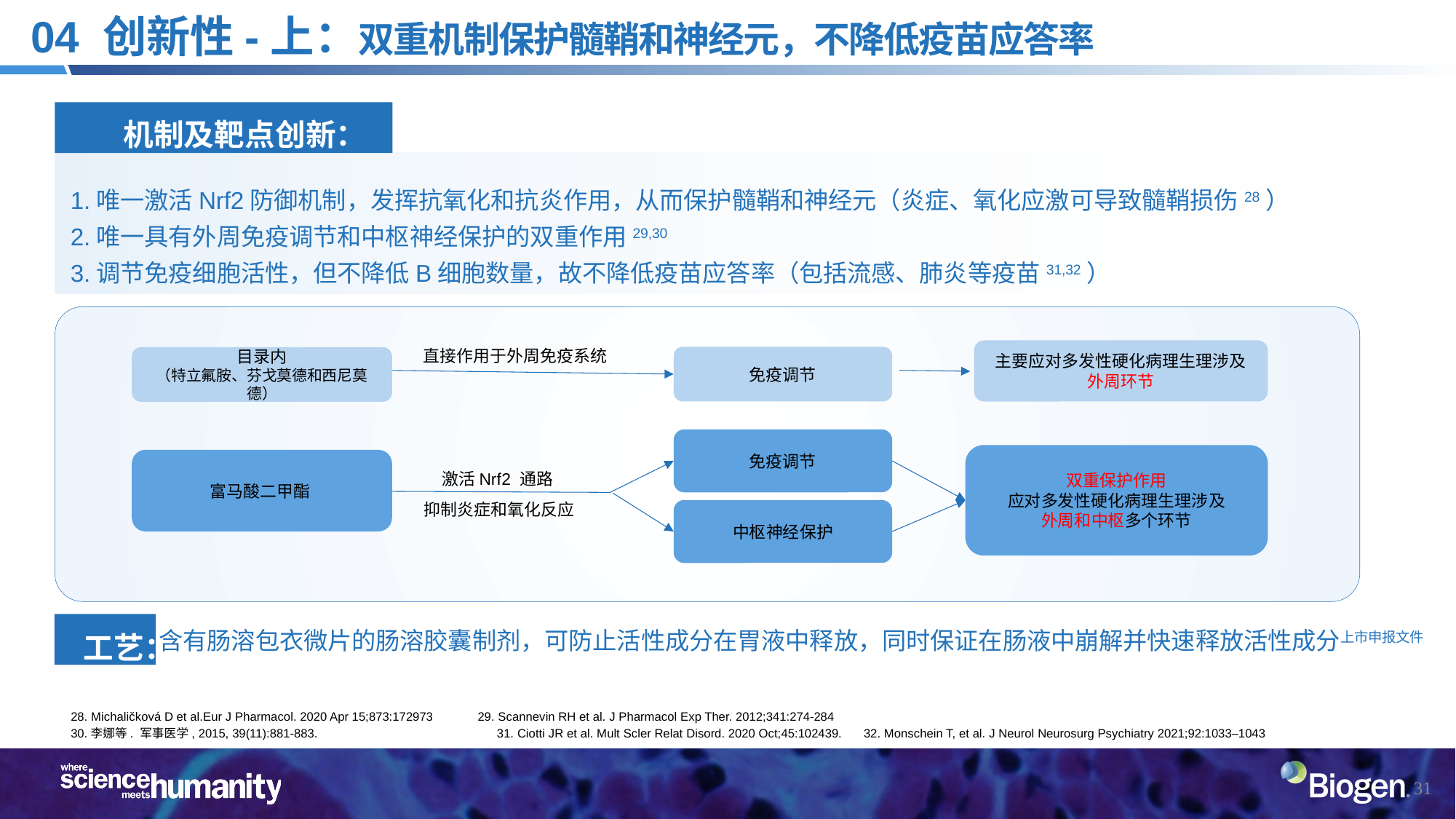

# 04 创新性-上：双重机制保护髓鞘和神经元，不降低疫苗应答率
机制及靶点创新：

1.唯一激活Nrf2防御机制，发挥抗氧化和抗炎作用，从而保护髓鞘和神经元（炎症、氧化应激可导致髓鞘损伤28）
2.唯一具有外周免疫调节和中枢神经保护的双重作用29,30
3.调节免疫细胞活性，但不降低B细胞数量，故不降低疫苗应答率（包括流感、肺炎等疫苗31,32）

直接作用于外周免疫系统
主要应对多发性硬化病理生理涉及外周环节
免疫调节
目录内
（特立氟胺、芬戈莫德和西尼莫德）
免疫调节
双重保护作用
应对多发性硬化病理生理涉及
外周和中枢多个环节
富马酸二甲酯
激活Nrf2 通路
 抑制炎症和氧化反应
中枢神经保护
工艺：

含有肠溶包衣微片的肠溶胶囊制剂，可防止活性成分在胃液中释放，同时保证在肠液中崩解并快速释放活性成分上市申报文件
28. Michaličková D et al.Eur J Pharmacol. 2020 Apr 15;873:172973             29. Scannevin RH et al. J Pharmacol Exp Ther. 2012;341:274-284
30.李娜等. 军事医学, 2015, 39(11):881-883.                                                    31. Ciotti JR et al. Mult Scler Relat Disord. 2020 Oct;45:102439.　 32. Monschein T, et al. J Neurol Neurosurg Psychiatry 2021;92:1033–1043
31